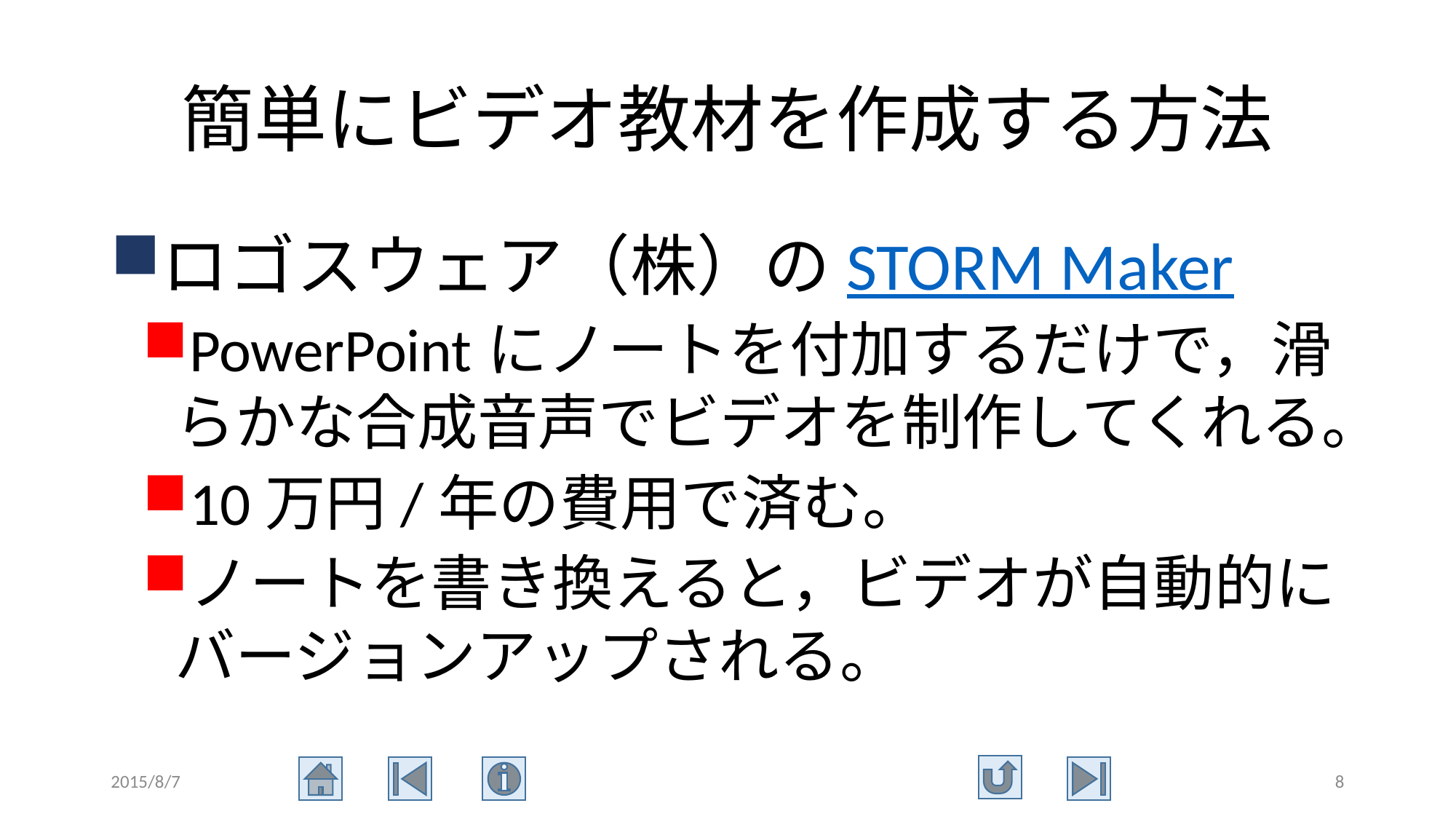

# 簡単にビデオ教材を作成する方法
ロゴスウェア（株）のSTORM Maker
PowerPointにノートを付加するだけで，滑らかな合成音声でビデオを制作してくれる。
10万円/年の費用で済む。
ノートを書き換えると，ビデオが自動的にバージョンアップされる。
2015/8/7
8